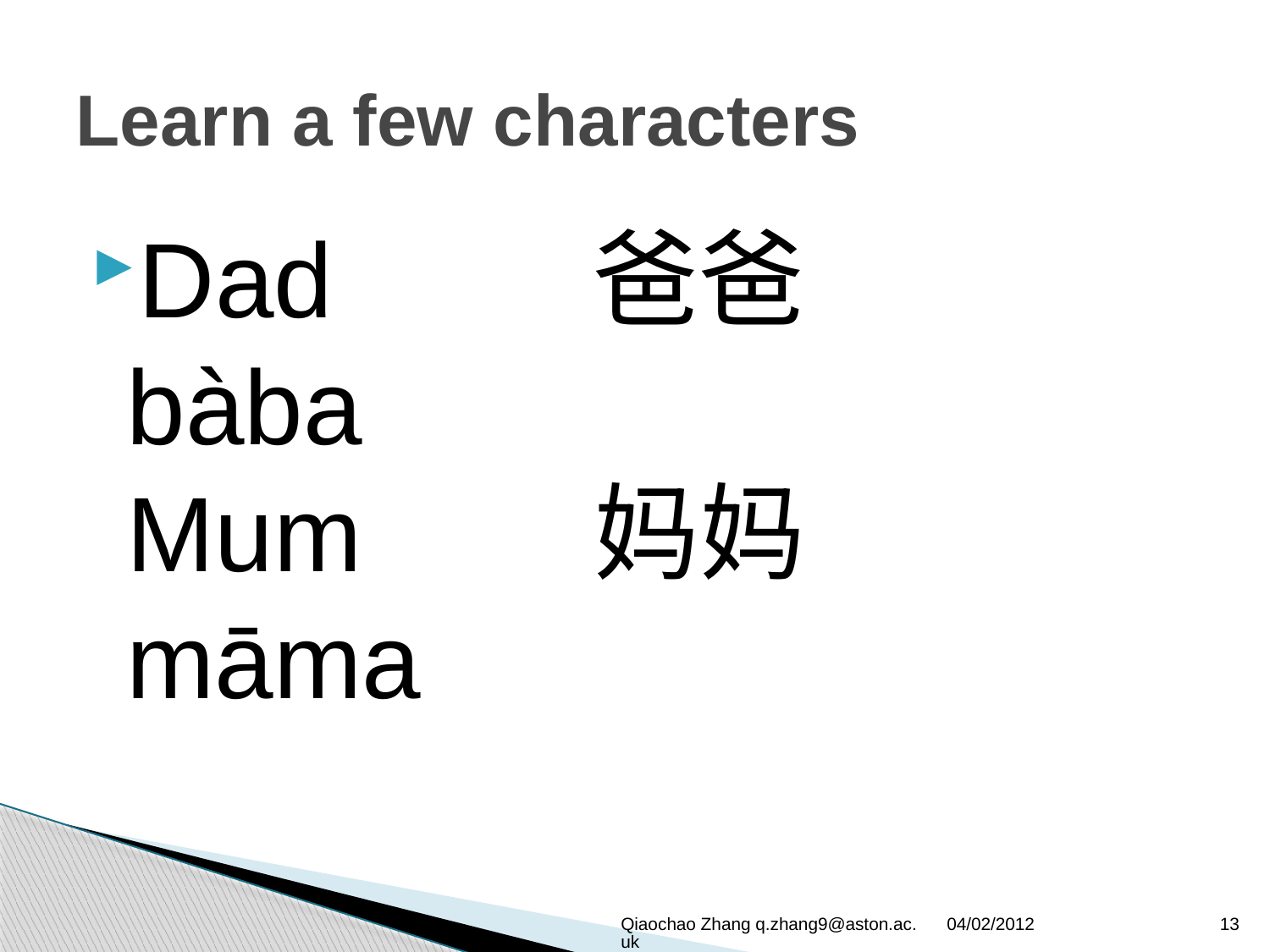

# Learn a few characters
Dad        爸爸       bàba
Mum       妈妈       māma
Qiaochao Zhang q.zhang9@aston.ac.uk
04/02/2012
13